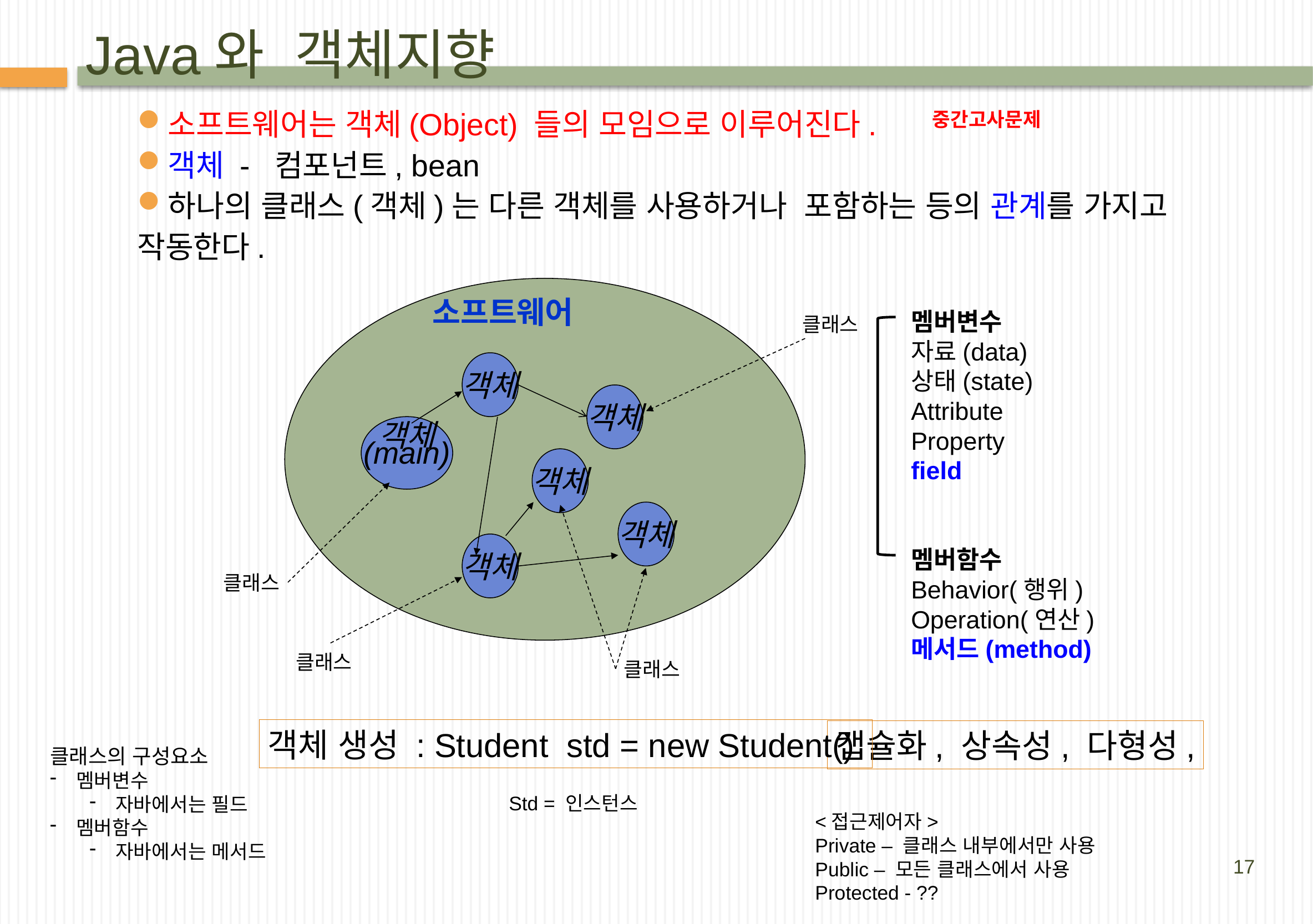

# Java와  객체지향
소프트웨어는 객체(Object) 들의 모임으로 이루어진다.
객체 -  컴포넌트, bean
하나의 클래스(객체)는 다른 객체를 사용하거나  포함하는 등의 관계를 가지고 작동한다.
중간고사문제

객체
객체
객체
(main)
객체
객체
객체
소프트웨어

멤버변수
자료(data)
상태(state)
Attribute
Property
field

멤버함수
Behavior(행위)
Operation(연산)
메서드(method)

클래스

클래스
클래스
클래스

객체 생성 : Student  std = new Student()
캡슐화, 상속성, 다형성,
클래스의 구성요소
멤버변수
자바에서는 필드
멤버함수
자바에서는 메서드
Std = 인스턴스
<접근제어자>
Private – 클래스 내부에서만 사용
Public – 모든 클래스에서 사용
Protected - ??

17